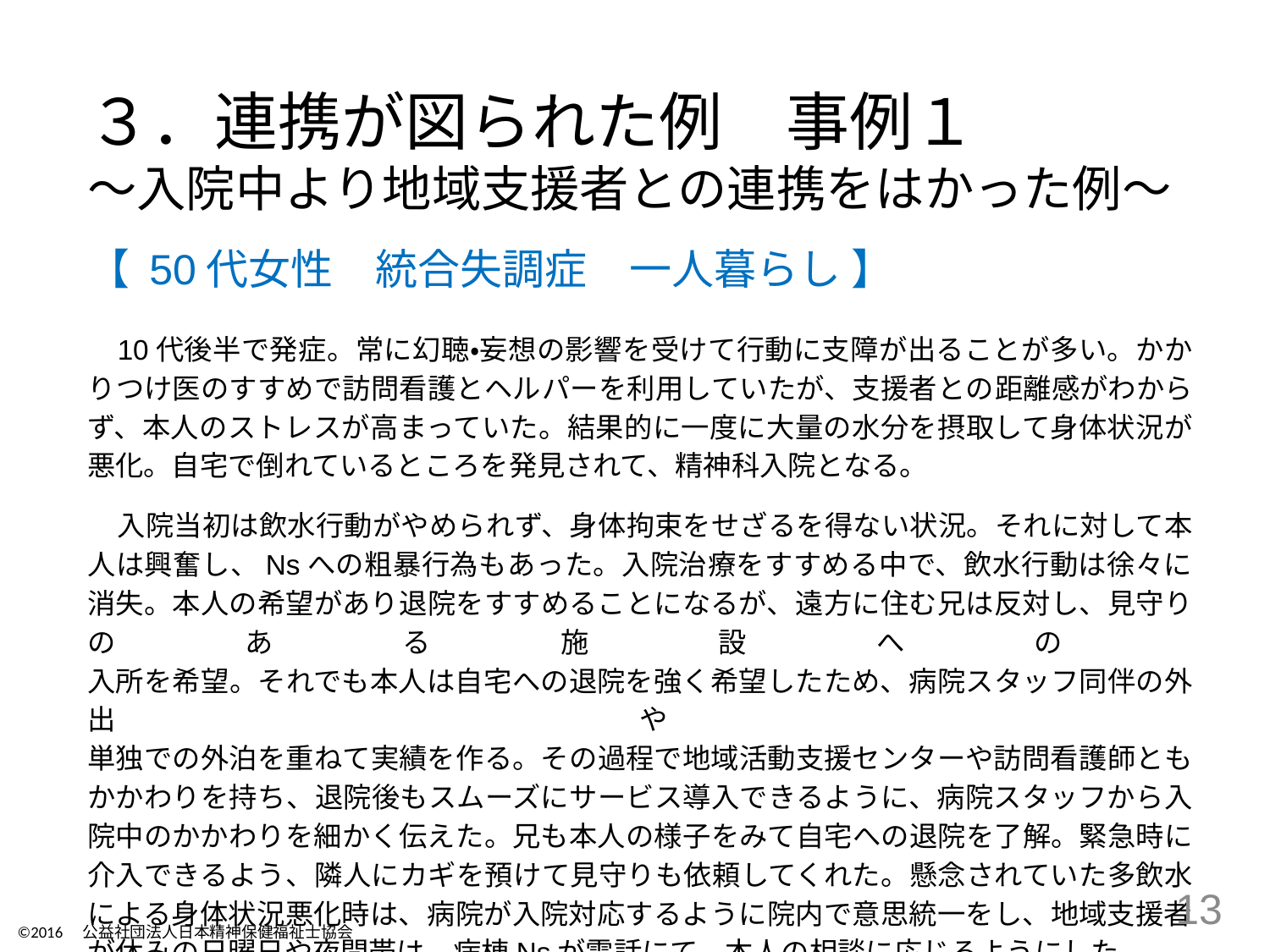

３．連携が図られた例　事例１
～入院中より地域支援者との連携をはかった例～
【 50代女性　統合失調症　一人暮らし 】

10代後半で発症。常に幻聴・妄想の影響を受けて行動に支障が出ることが多い。かかりつけ医のすすめで訪問看護とヘルパーを利用していたが、支援者との距離感がわからず、本人のストレスが高まっていた。結果的に一度に大量の水分を摂取して身体状況が悪化。自宅で倒れているところを発見されて、精神科入院となる。
入院当初は飲水行動がやめられず、身体拘束をせざるを得ない状況。それに対して本人は興奮し、Nsへの粗暴行為もあった。入院治療をすすめる中で、飲水行動は徐々に消失。本人の希望があり退院をすすめることになるが、遠方に住む兄は反対し、見守りのある施設への
入所を希望。それでも本人は自宅への退院を強く希望したため、病院スタッフ同伴の外出や
単独での外泊を重ねて実績を作る。その過程で地域活動支援センターや訪問看護師ともかかわりを持ち、退院後もスムーズにサービス導入できるように、病院スタッフから入院中のかかわりを細かく伝えた。兄も本人の様子をみて自宅への退院を了解。緊急時に介入できるよう、隣人にカギを預けて見守りも依頼してくれた。懸念されていた多飲水による身体状況悪化時は、病院が入院対応するように院内で意思統一をし、地域支援者が休みの日曜日や夜間帯は、病棟Nsが電話にて、本人の相談に応じるようにした。
13
©2016　公益社団法人日本精神保健福祉士協会